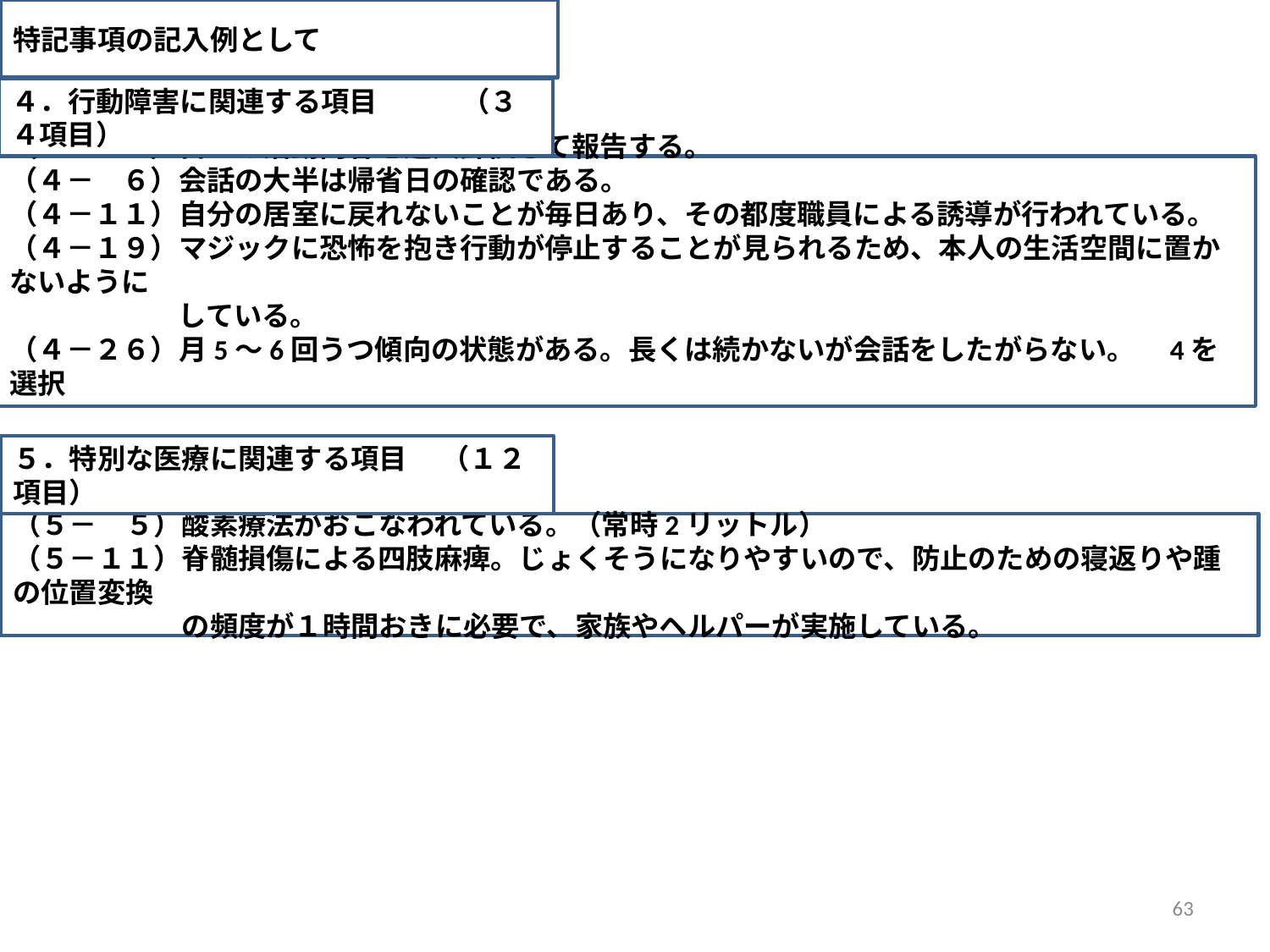

特記事項の記入例として
４．行動障害に関連する項目　　　（３４項目）
（４－　２）日々の活動内容を過大評価して報告する。
（４－　６）会話の大半は帰省日の確認である。
（４－１１）自分の居室に戻れないことが毎日あり、その都度職員による誘導が行われている。
（４－１９）マジックに恐怖を抱き行動が停止することが見られるため、本人の生活空間に置かないように
　　　　　　している。
（４－２６）月5～6回うつ傾向の状態がある。長くは続かないが会話をしたがらない。　4を選択

５．特別な医療に関連する項目　 （１２項目）
（５－　５）酸素療法がおこなわれている。（常時2リットル）
（５－１１）脊髄損傷による四肢麻痺。じょくそうになりやすいので、防止のための寝返りや踵の位置変換
　　　　　　の頻度が１時間おきに必要で、家族やヘルパーが実施している。
63